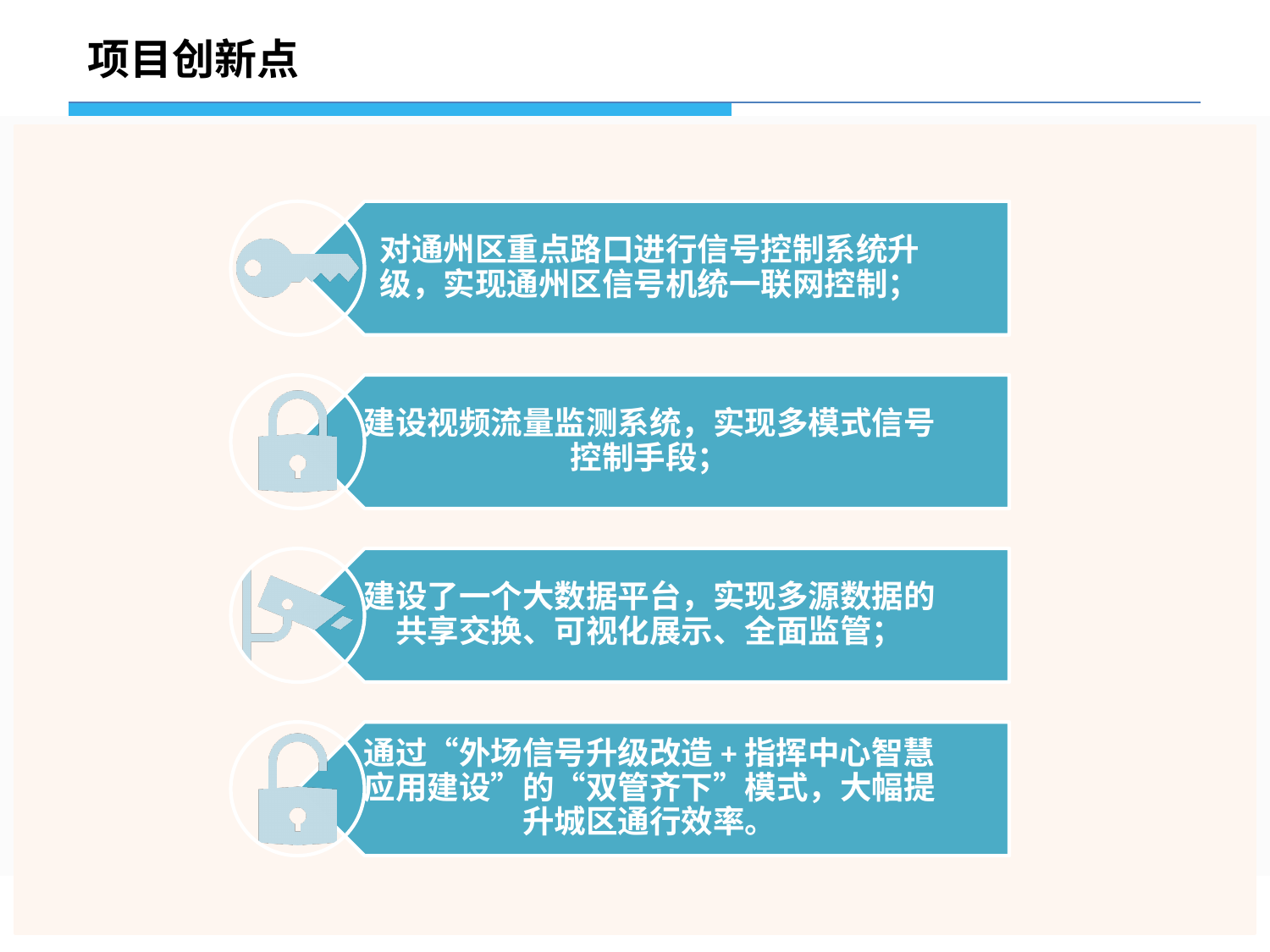

项目创新点
对通州区重点路口进行信号控制系统升级，实现通州区信号机统一联网控制；
建设视频流量监测系统，实现多模式信号控制手段；
建设了一个大数据平台，实现多源数据的共享交换、可视化展示、全面监管；
通过“外场信号升级改造+指挥中心智慧应用建设”的“双管齐下”模式，大幅提升城区通行效率。